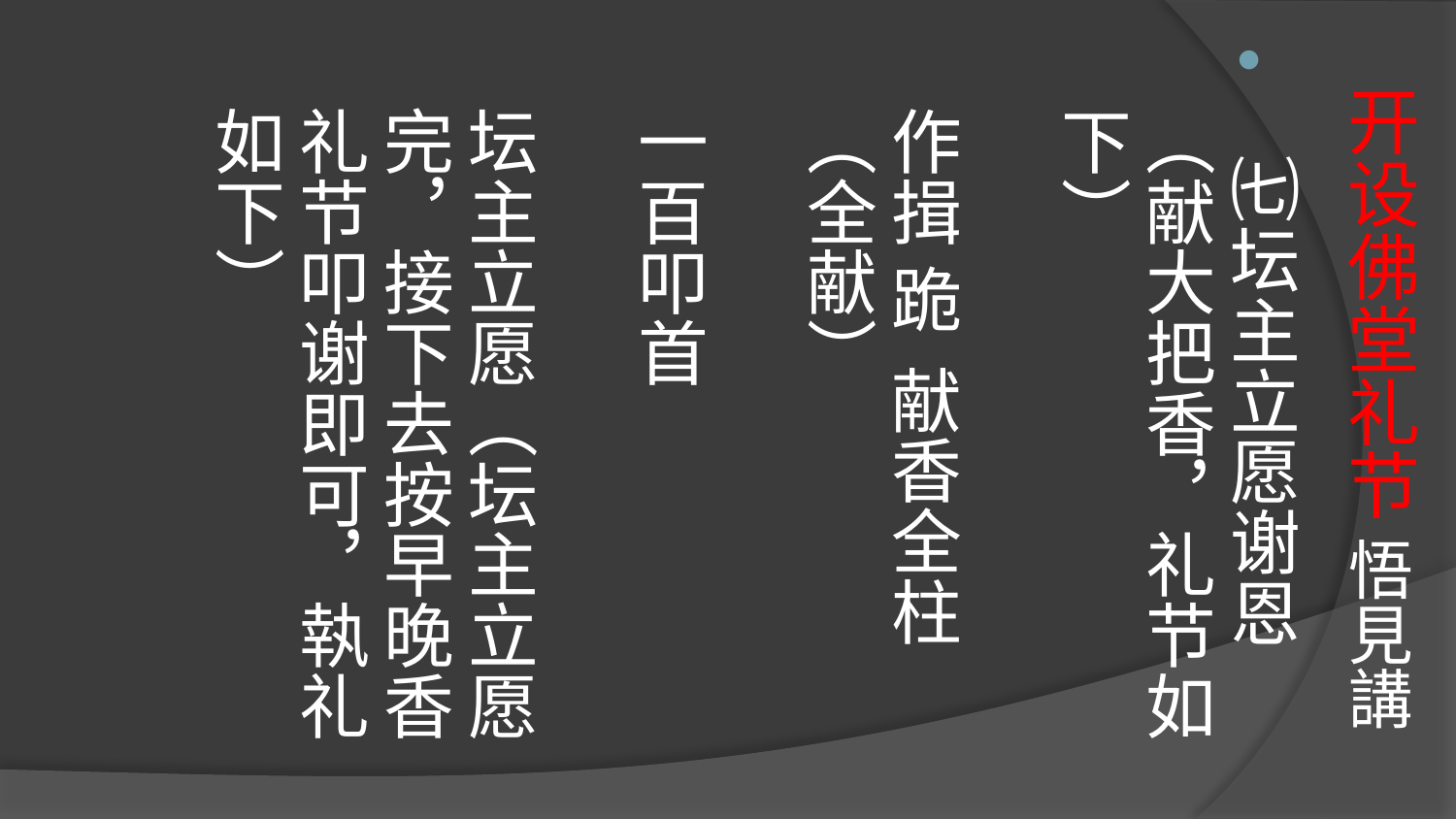

# 开设佛堂礼节 悟見講
  ㈦坛主立愿谢恩 （献大把香，礼节如下）
作揖 跪  献香全柱  （全献）
一百叩首
坛主立愿（坛主立愿完，接下去按早晚香礼节叩谢即可，執礼如下）